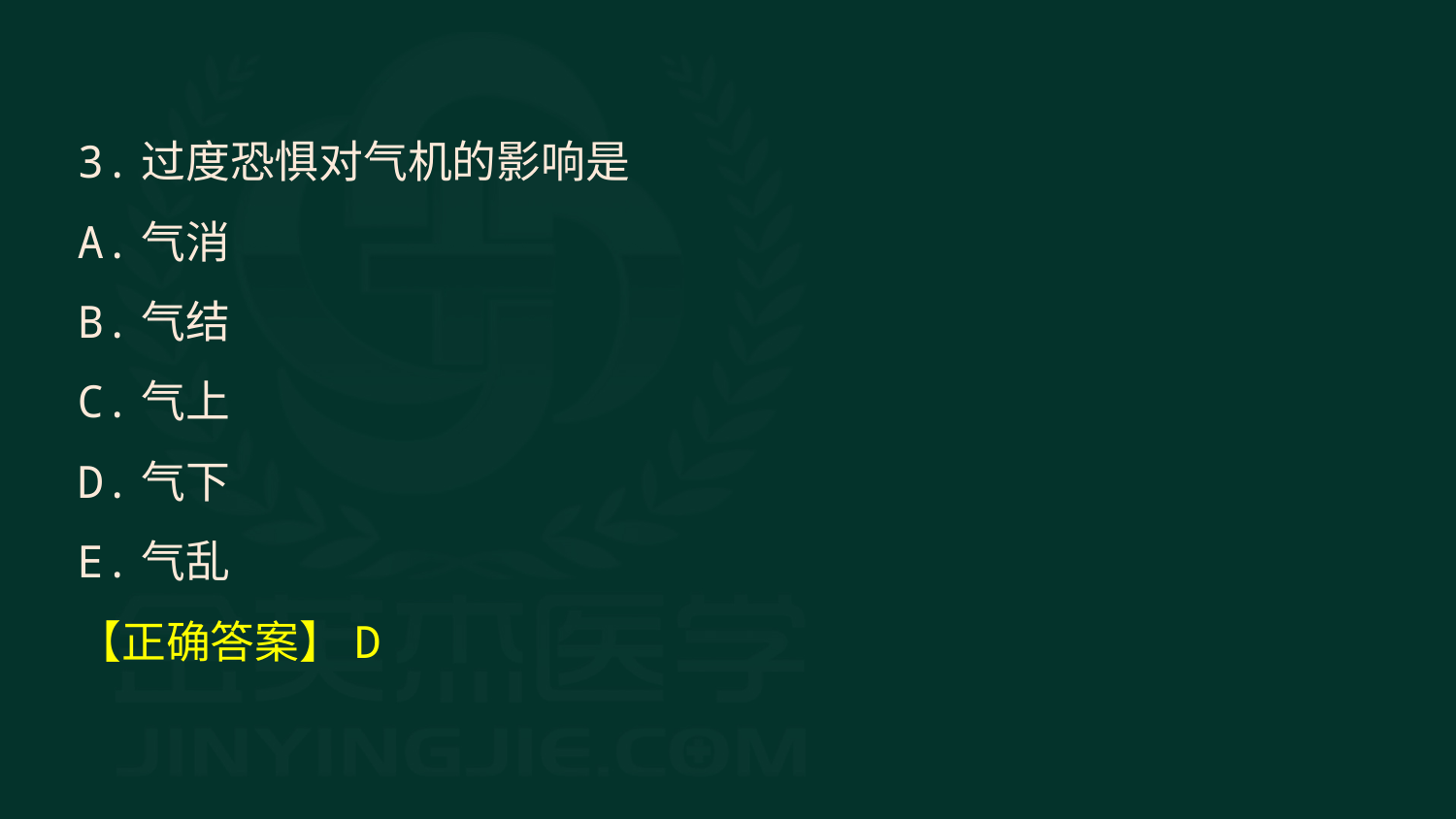

3.过度恐惧对气机的影响是
A.气消
B.气结
C.气上
D.气下
E.气乱
【正确答案】D